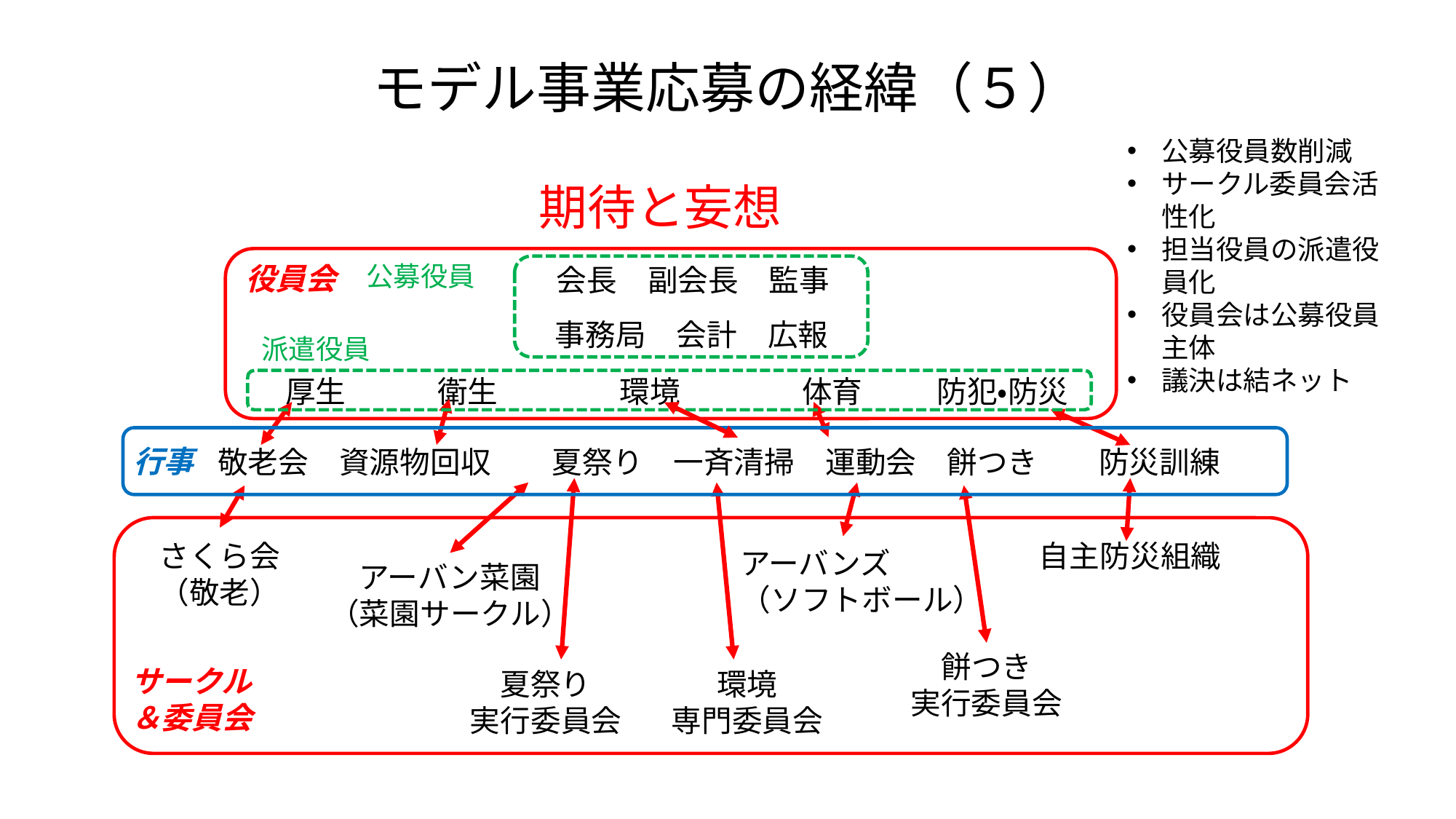

# モデル事業応募の経緯（５）
公募役員数削減
サークル委員会活性化
担当役員の派遣役員化
役員会は公募役員主体
議決は結ネット
期待と妄想

公募役員
役員会

会長　副会長　監事
事務局　会計　広報
派遣役員
厚生　　　衛生　　　　環境　　　　体育　　  防犯・防災

行事
敬老会　資源物回収　　夏祭り　一斉清掃　運動会　餅つき　　防災訓練

さくら会
（敬老）
自主防災組織

アーバンズ
（ソフトボール）
アーバン菜園
（菜園サークル）

サークル＆委員会
餅つき
実行委員会
夏祭り
実行委員会
環境
専門委員会